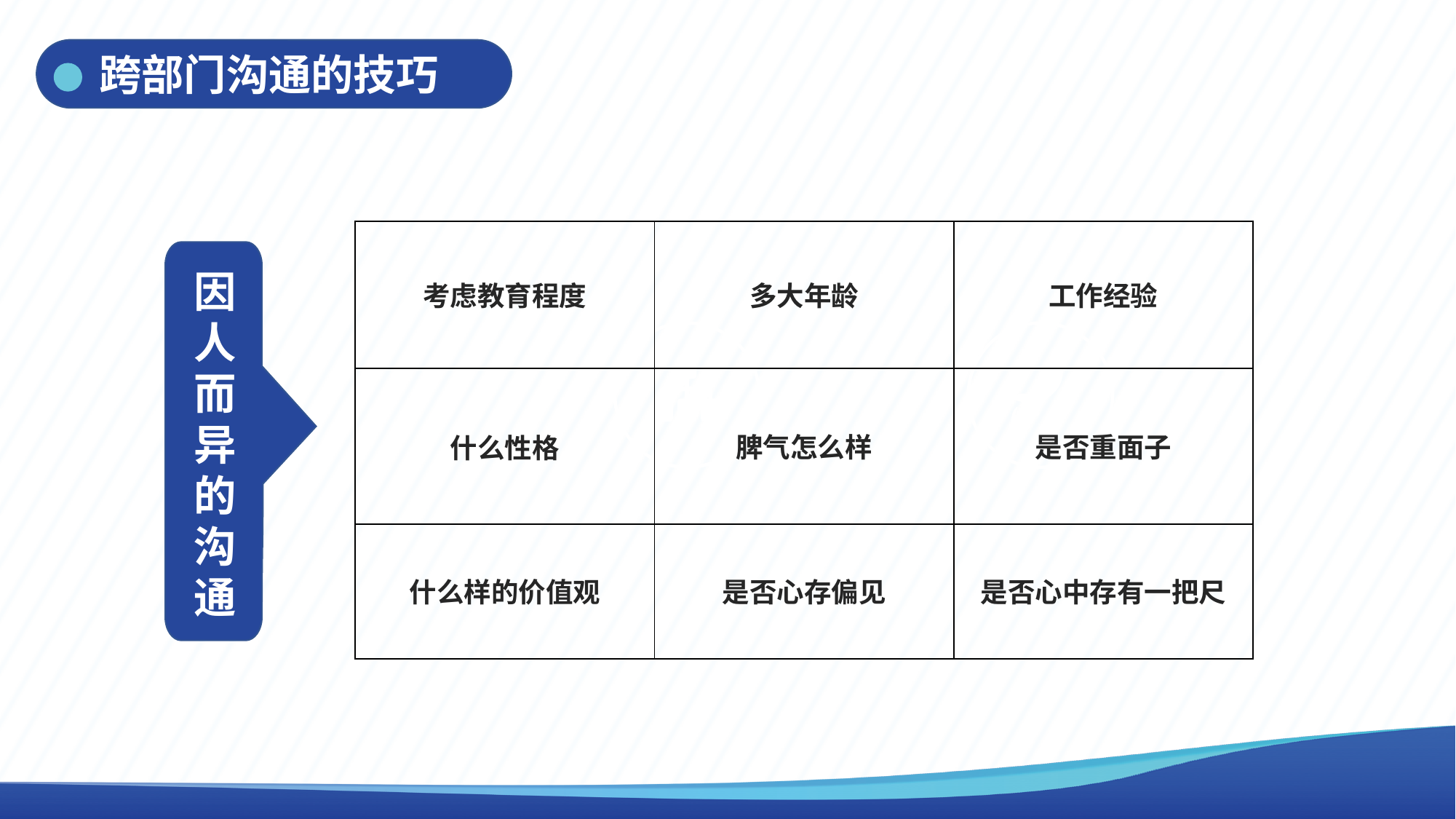

跨部门沟通的技巧

| 考虑教育程度 | 多大年龄 | 工作经验 |
| --- | --- | --- |
| 什么性格 | 脾气怎么样 | 是否重面子 |
| 什么样的价值观 | 是否心存偏见 | 是否心中存有一把尺 |

因人而异的沟通